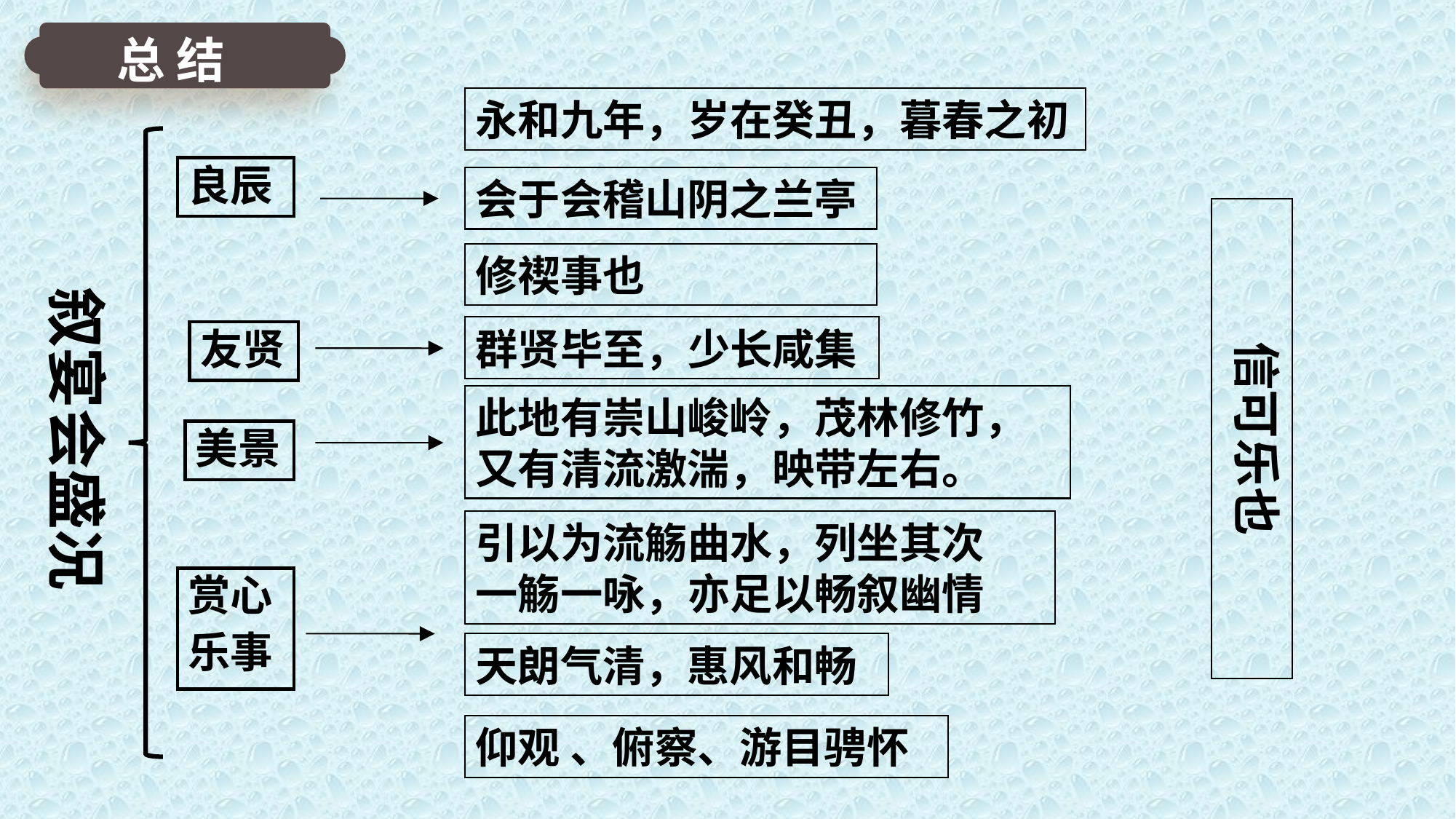

总 结
永和九年，岁在癸丑，暮春之初

叙宴会盛况
良辰
会于会稽山阴之兰亭

信可乐也
修禊事也
群贤毕至，少长咸集
友贤

此地有崇山峻岭，茂林修竹，又有清流激湍，映带左右。
美景

引以为流觞曲水，列坐其次
一觞一咏，亦足以畅叙幽情
赏心
乐事

天朗气清，惠风和畅
仰观 、俯察、游目骋怀